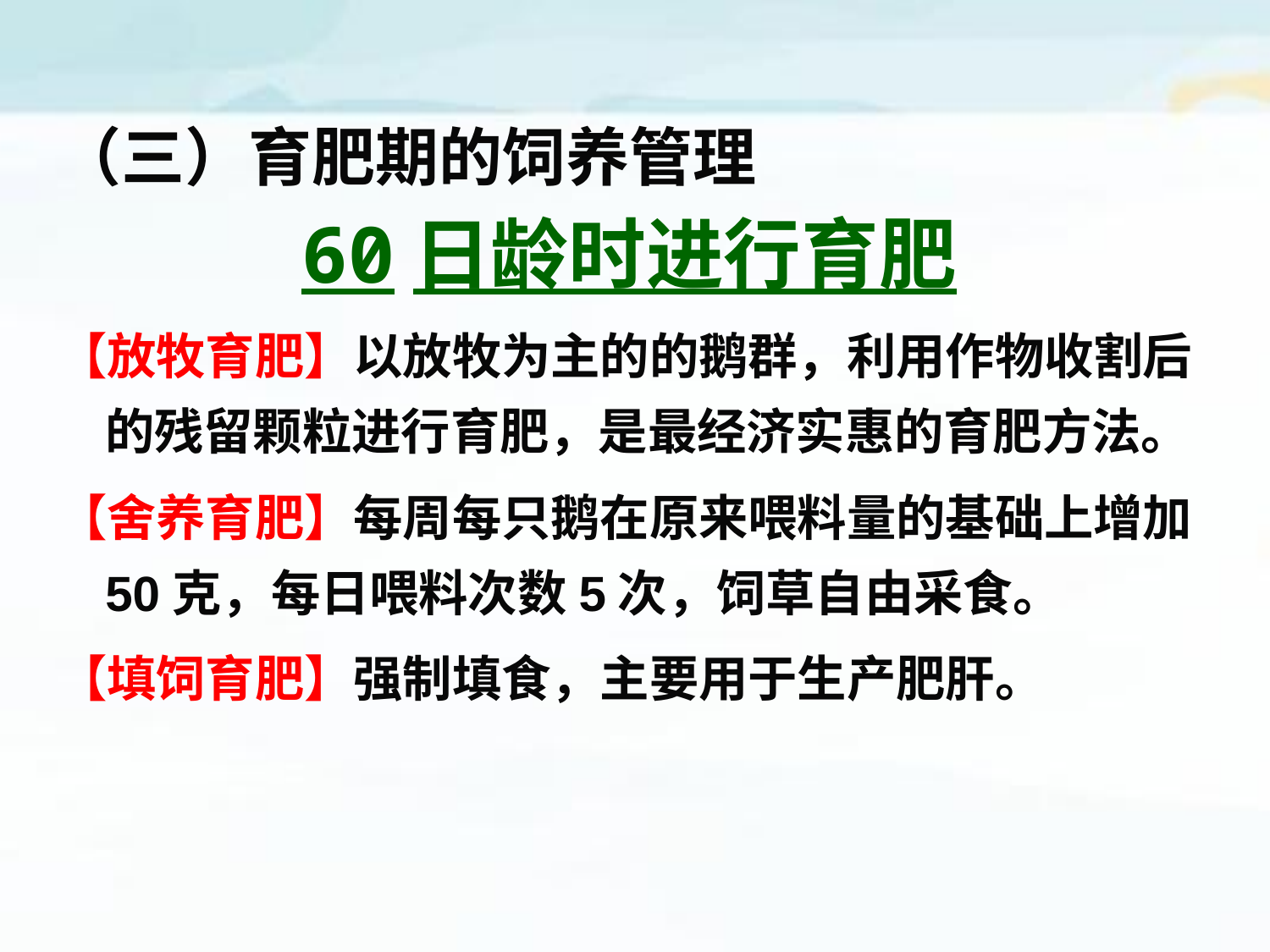

# （三）育肥期的饲养管理
60日龄时进行育肥
【放牧育肥】以放牧为主的的鹅群，利用作物收割后的残留颗粒进行育肥，是最经济实惠的育肥方法。
【舍养育肥】每周每只鹅在原来喂料量的基础上增加50克，每日喂料次数5次，饲草自由采食。
【填饲育肥】强制填食，主要用于生产肥肝。